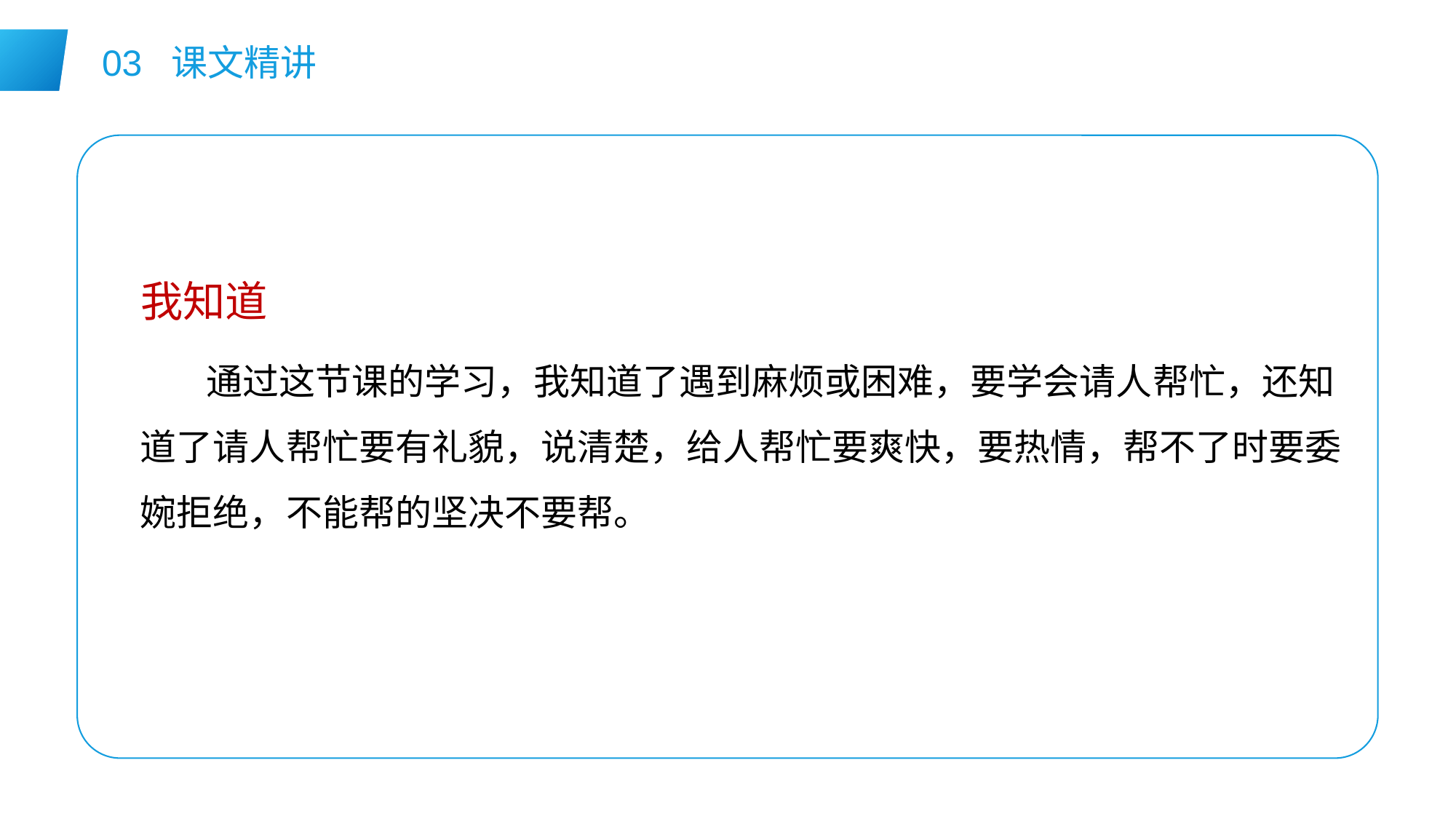

03  课文精讲

我知道
       通过这节课的学习，我知道了遇到麻烦或困难，要学会请人帮忙，还知道了请人帮忙要有礼貌，说清楚，给人帮忙要爽快，要热情，帮不了时要委婉拒绝，不能帮的坚决不要帮。